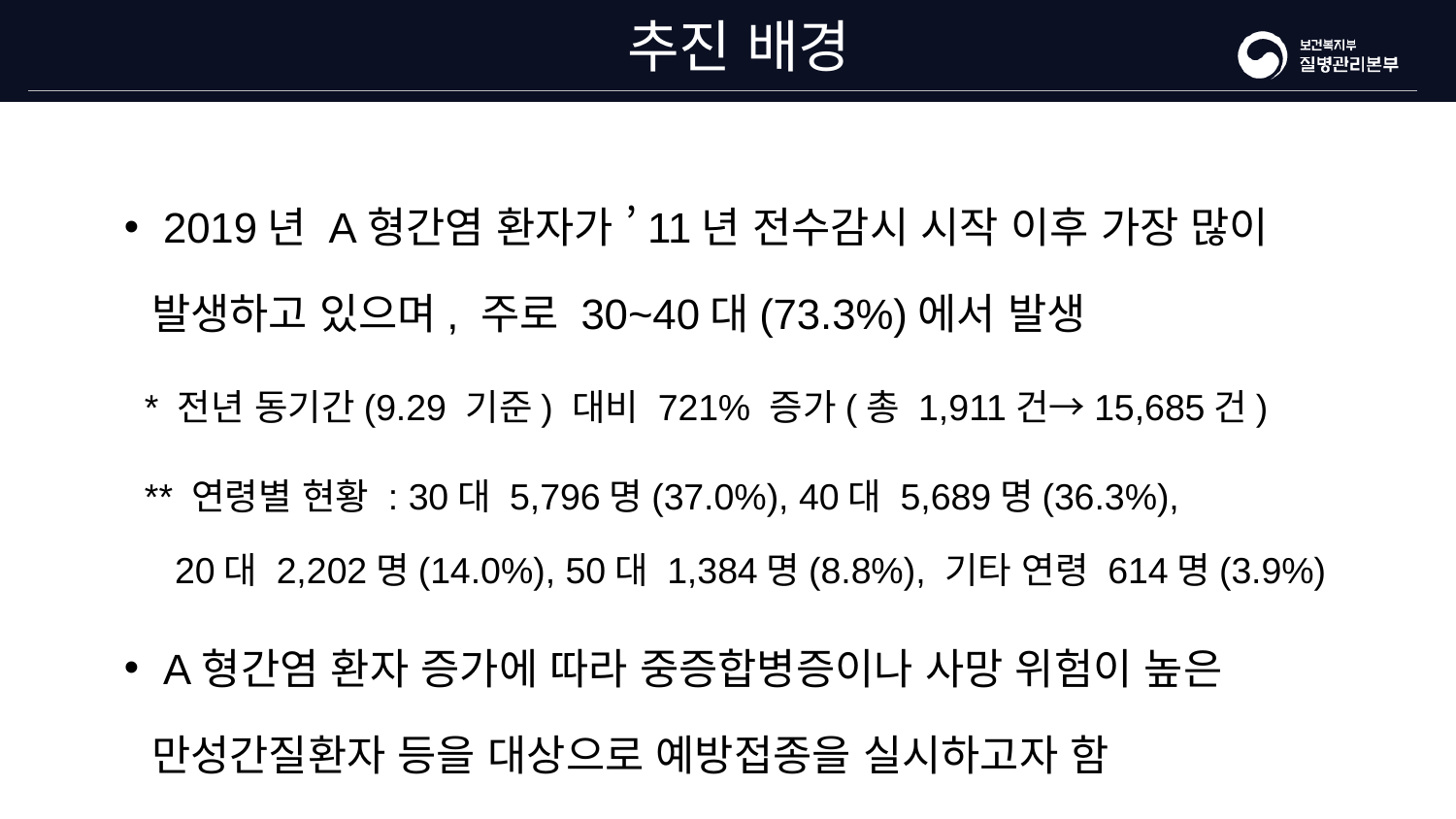

# 추진 배경
 2019년 A형간염 환자가 ’11년 전수감시 시작 이후 가장 많이 발생하고 있으며, 주로 30~40대(73.3%)에서 발생
  * 전년 동기간(9.29 기준) 대비 721% 증가(총 1,911건→15,685건)
  ** 연령별 현황 : 30대 5,796명(37.0%), 40대 5,689명(36.3%),
     20대 2,202명(14.0%), 50대 1,384명(8.8%), 기타 연령 614명(3.9%)
 A형간염 환자 증가에 따라 중증합병증이나 사망 위험이 높은
만성간질환자 등을 대상으로 예방접종을 실시하고자 함